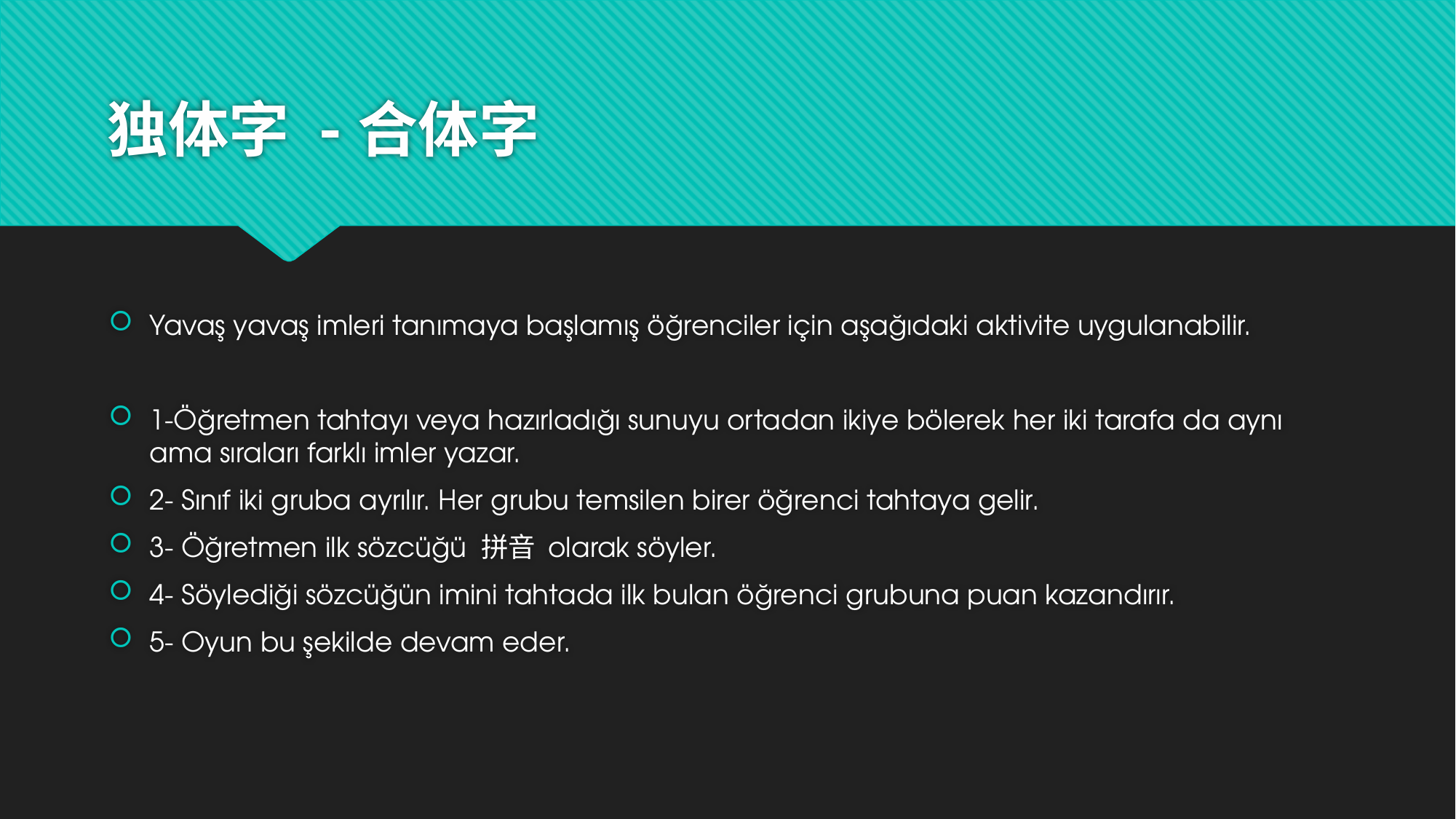

# 独体字 -合体字
Yavaş yavaş imleri tanımaya başlamış öğrenciler için aşağıdaki aktivite uygulanabilir.

1-Öğretmen tahtayı veya hazırladığı sunuyu ortadan ikiye bölerek her iki tarafa da aynı ama sıraları farklı imler yazar.
2- Sınıf iki gruba ayrılır. Her grubu temsilen birer öğrenci tahtaya gelir.
3- Öğretmen ilk sözcüğü 拼音 olarak söyler.
4- Söylediği sözcüğün imini tahtada ilk bulan öğrenci grubuna puan kazandırır.
5- Oyun bu şekilde devam eder.